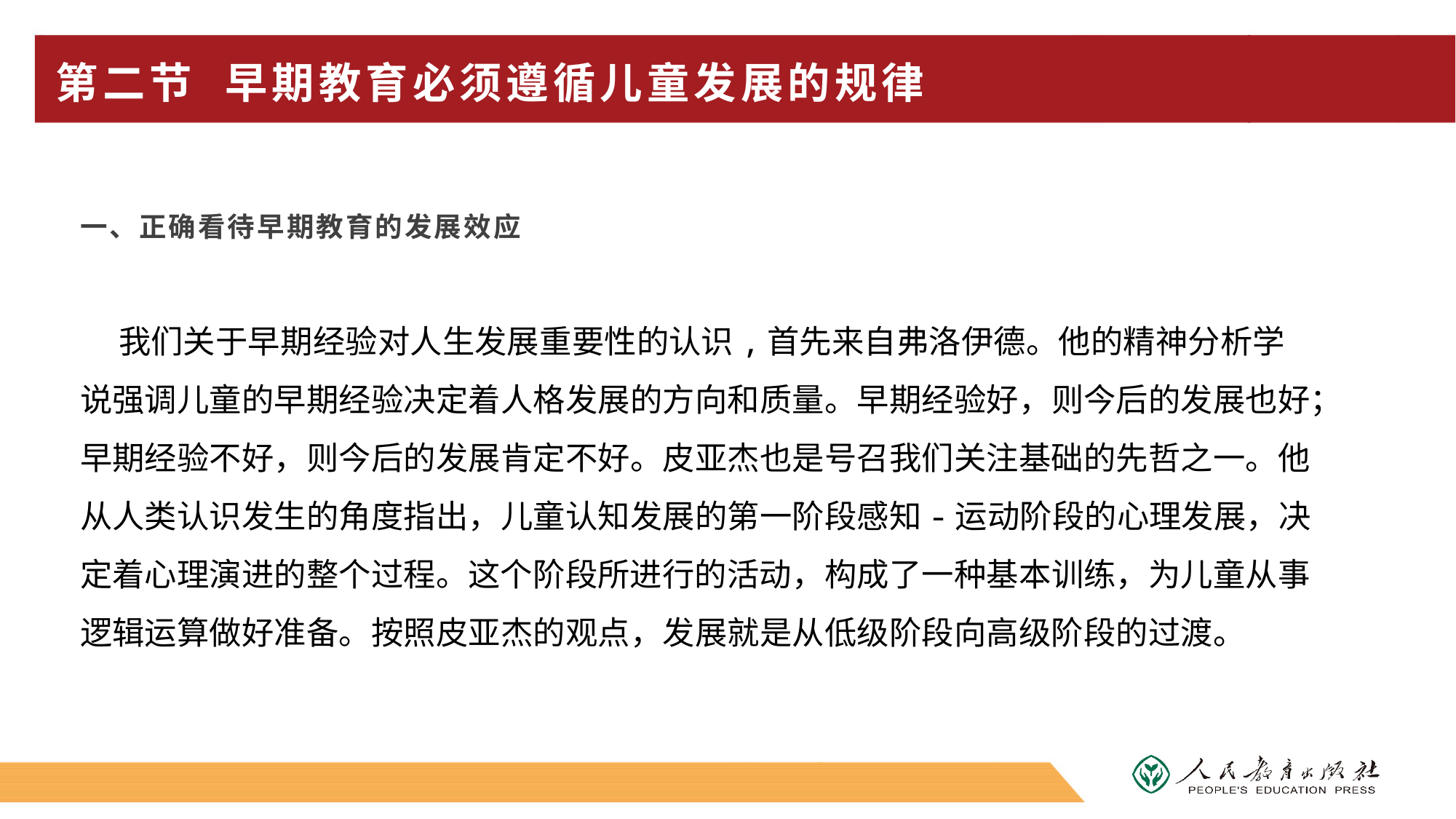

# 第二节  早期教育必须遵循儿童发展的规律
一、正确看待早期教育的发展效应
我们关于早期经验对人生发展重要性的认识,首先来自弗洛伊德。他的精神分析学说强调儿童的早期经验决定着人格发展的方向和质量。早期经验好，则今后的发展也好；早期经验不好，则今后的发展肯定不好。皮亚杰也是号召我们关注基础的先哲之一。他从人类认识发生的角度指出，儿童认知发展的第一阶段感知-运动阶段的心理发展，决定着心理演进的整个过程。这个阶段所进行的活动，构成了一种基本训练，为儿童从事逻辑运算做好准备。按照皮亚杰的观点，发展就是从低级阶段向高级阶段的过渡。